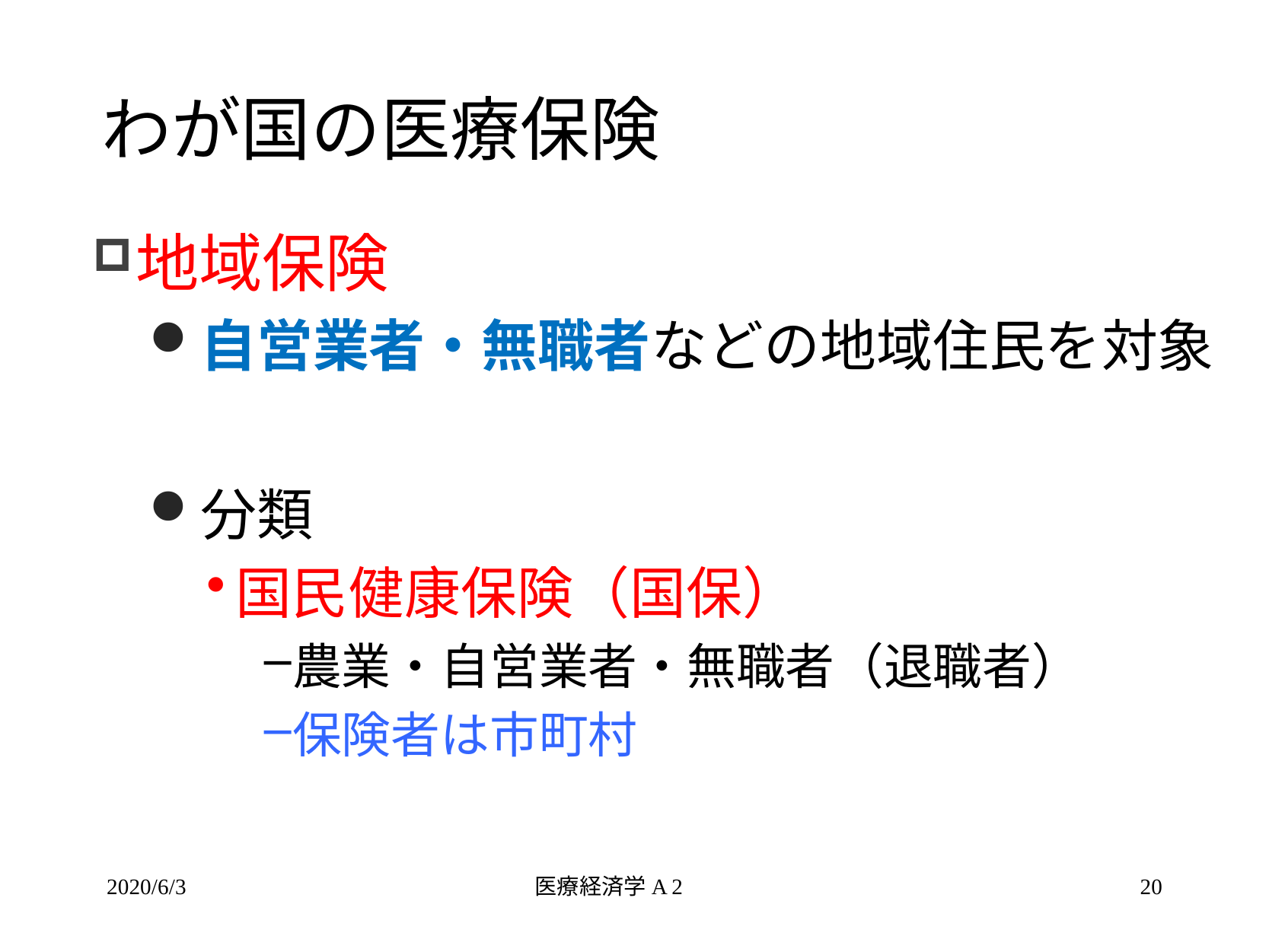

# わが国の医療保険
地域保険
自営業者・無職者などの地域住民を対象

分類
国民健康保険（国保）
農業・自営業者・無職者（退職者）
保険者は市町村

2020/6/3
医療経済学A 2
20